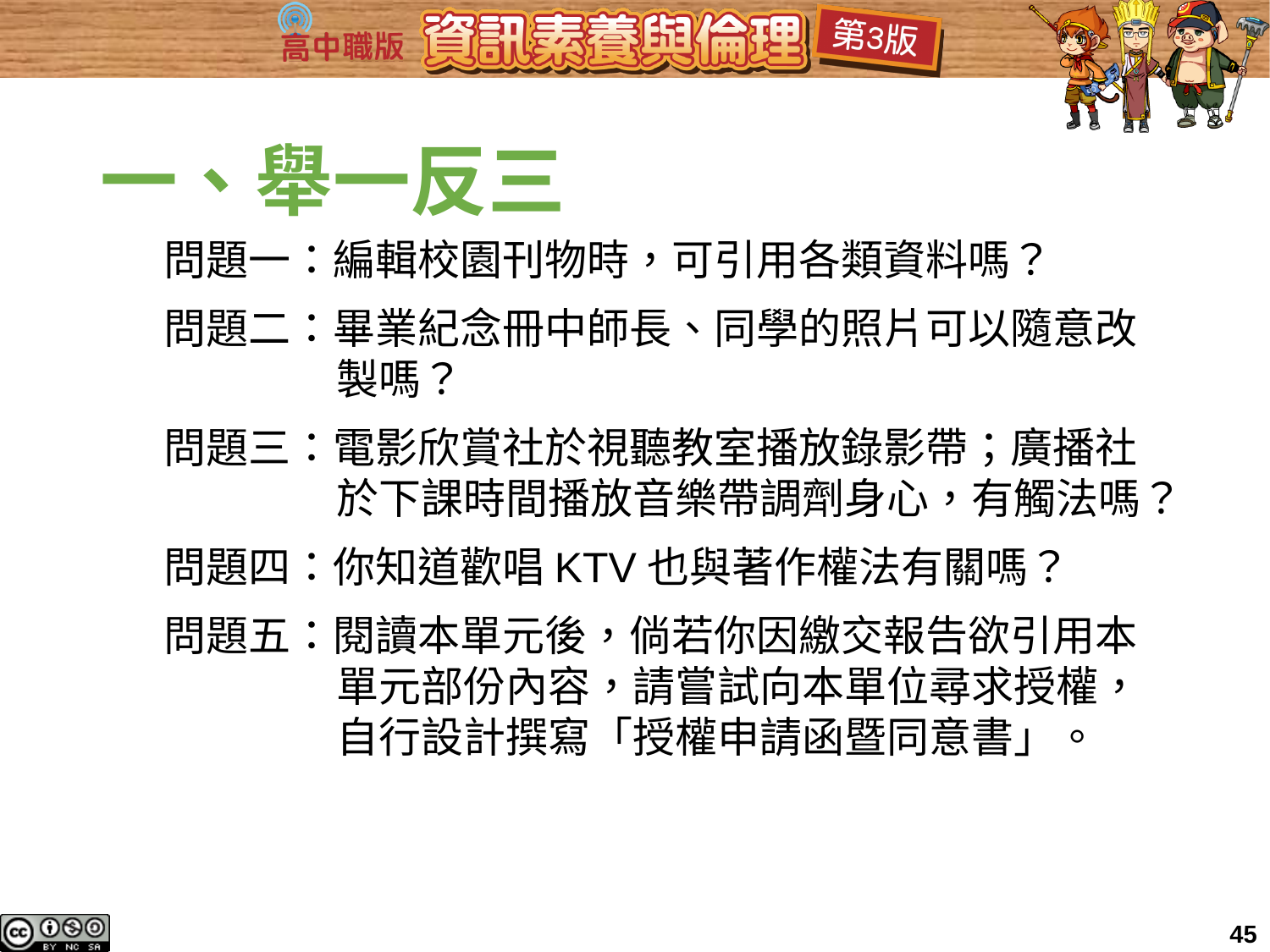

一、舉一反三
問題一：編輯校園刊物時，可引用各類資料嗎？
問題二：畢業紀念冊中師長、同學的照片可以隨意改製嗎？
問題三：電影欣賞社於視聽教室播放錄影帶；廣播社於下課時間播放音樂帶調劑身心，有觸法嗎？
問題四：你知道歡唱KTV也與著作權法有關嗎？
問題五：閱讀本單元後，倘若你因繳交報告欲引用本單元部份內容，請嘗試向本單位尋求授權，自行設計撰寫「授權申請函暨同意書」。
45